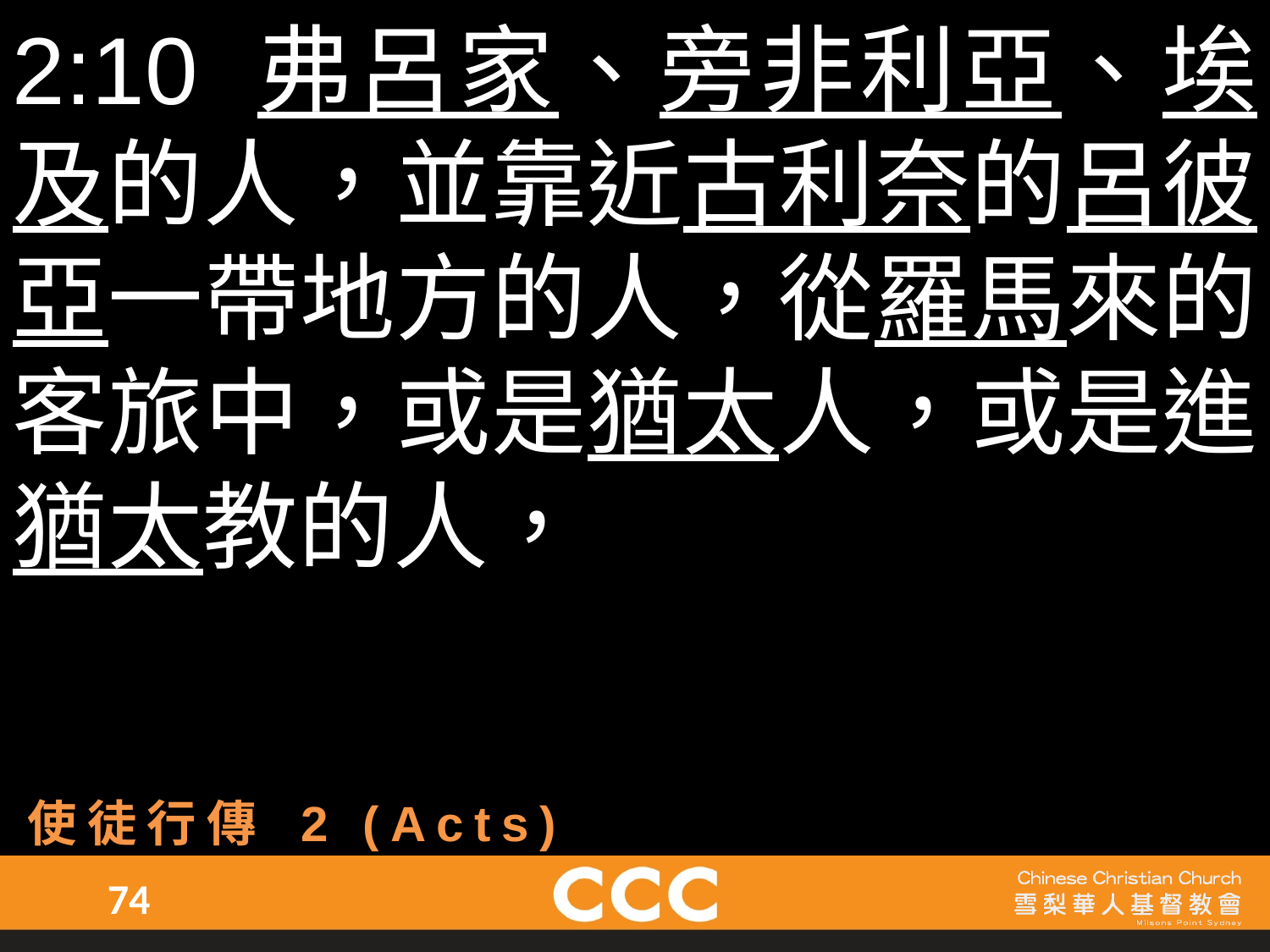

2:10 弗呂家、旁非利亞、埃及的人，並靠近古利奈的呂彼亞一帶地方的人，從羅馬來的客旅中，或是猶太人，或是進猶太教的人，
使徒行傳 2 (Acts)
74